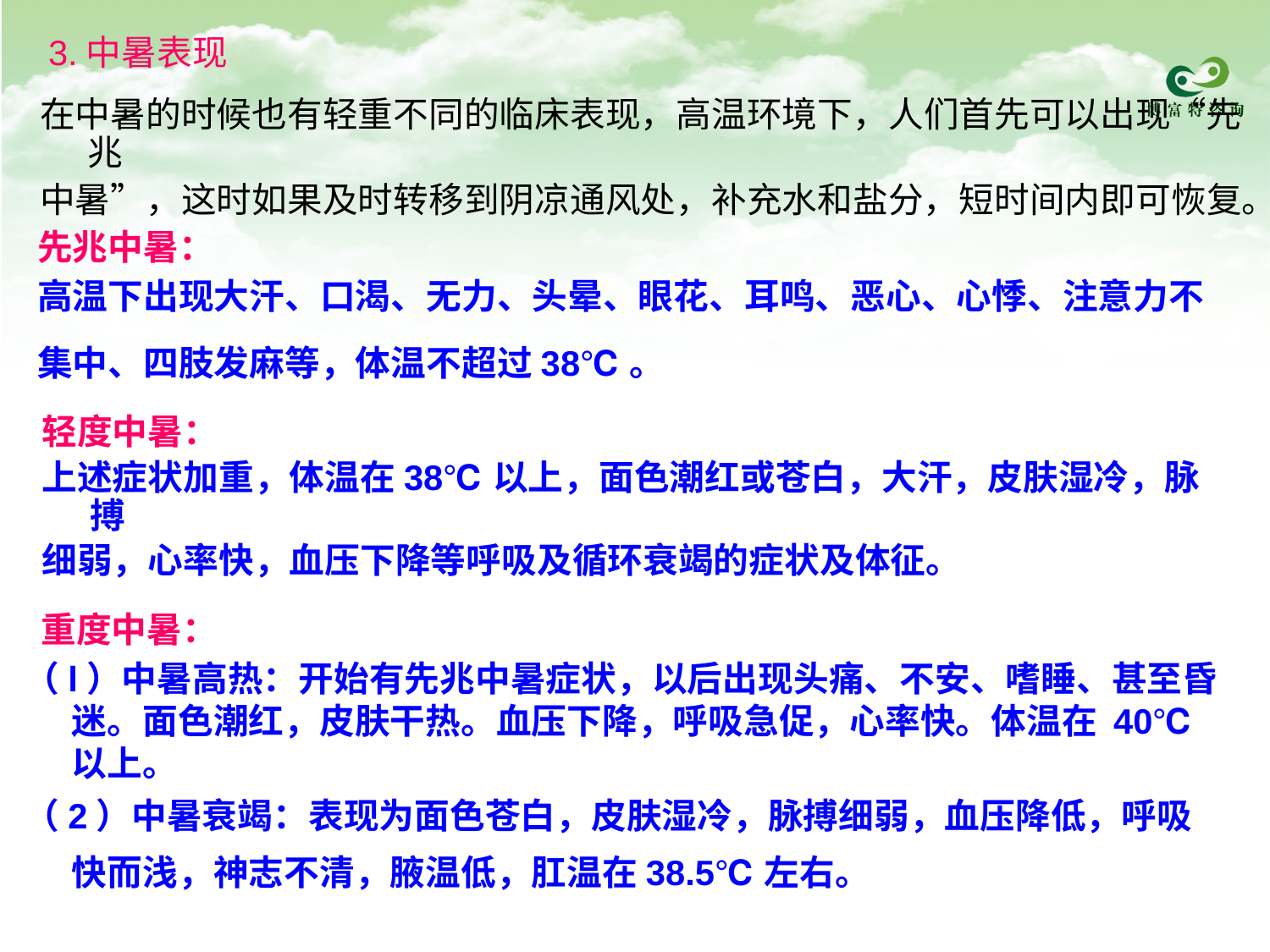

# 3.中暑表现
在中暑的时候也有轻重不同的临床表现，高温环境下，人们首先可以出现“先兆
中暑”，这时如果及时转移到阴凉通风处，补充水和盐分，短时间内即可恢复。
先兆中暑：
高温下出现大汗、口渴、无力、头晕、眼花、耳鸣、恶心、心悸、注意力不
集中、四肢发麻等，体温不超过38℃。
轻度中暑：
上述症状加重，体温在38℃以上，面色潮红或苍白，大汗，皮肤湿冷，脉搏
细弱，心率快，血压下降等呼吸及循环衰竭的症状及体征。
 重度中暑：
（l）中暑高热：开始有先兆中暑症状，以后出现头痛、不安、嗜睡、甚至昏迷。面色潮红，皮肤干热。血压下降，呼吸急促，心率快。体温在 40℃以上。
（2）中暑衰竭：表现为面色苍白，皮肤湿冷，脉搏细弱，血压降低，呼吸快而浅，神志不清，腋温低，肛温在38.5℃左右。